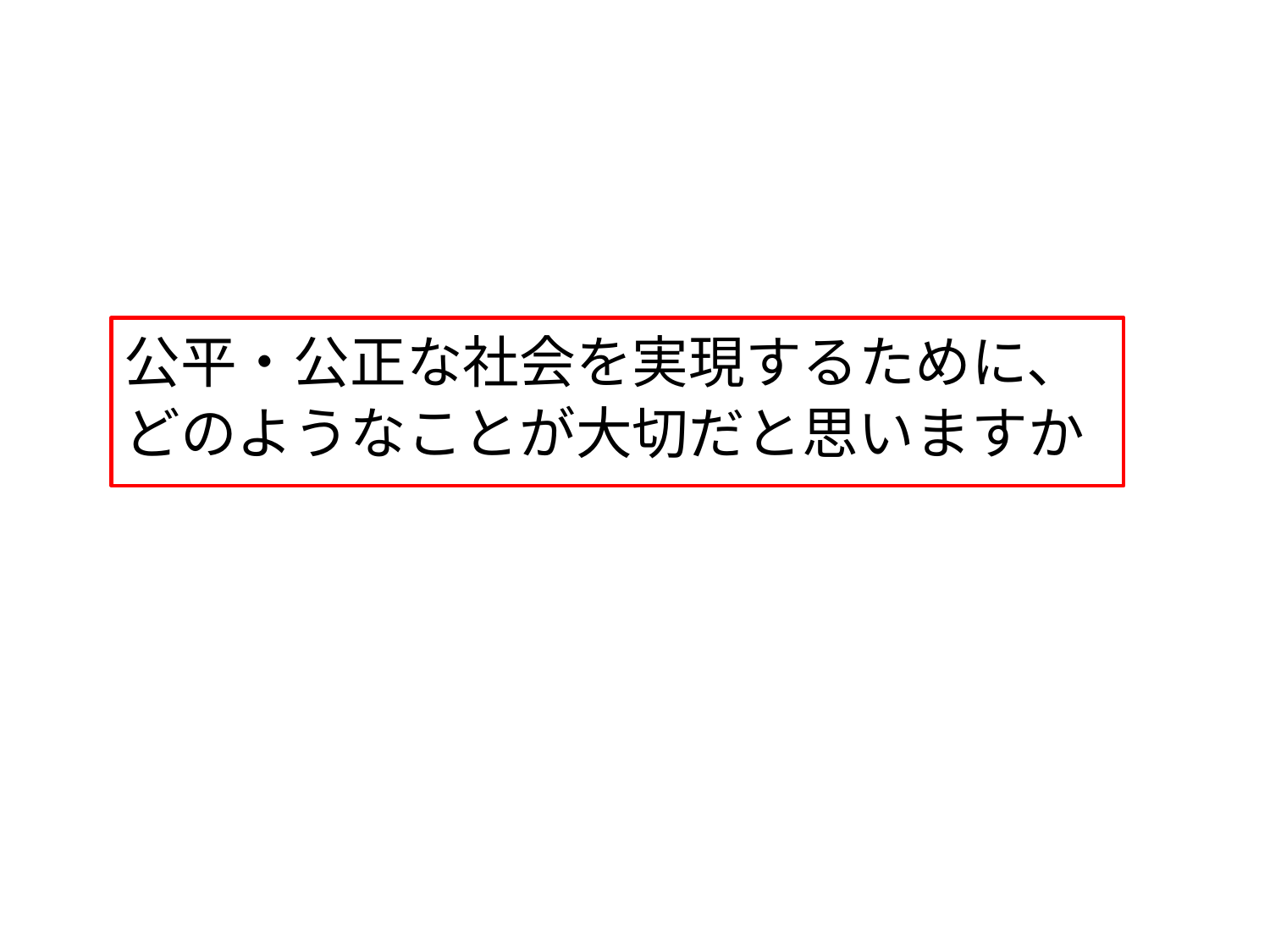

公平・公正な社会を実現するために、
どのようなことが大切だと思いますか